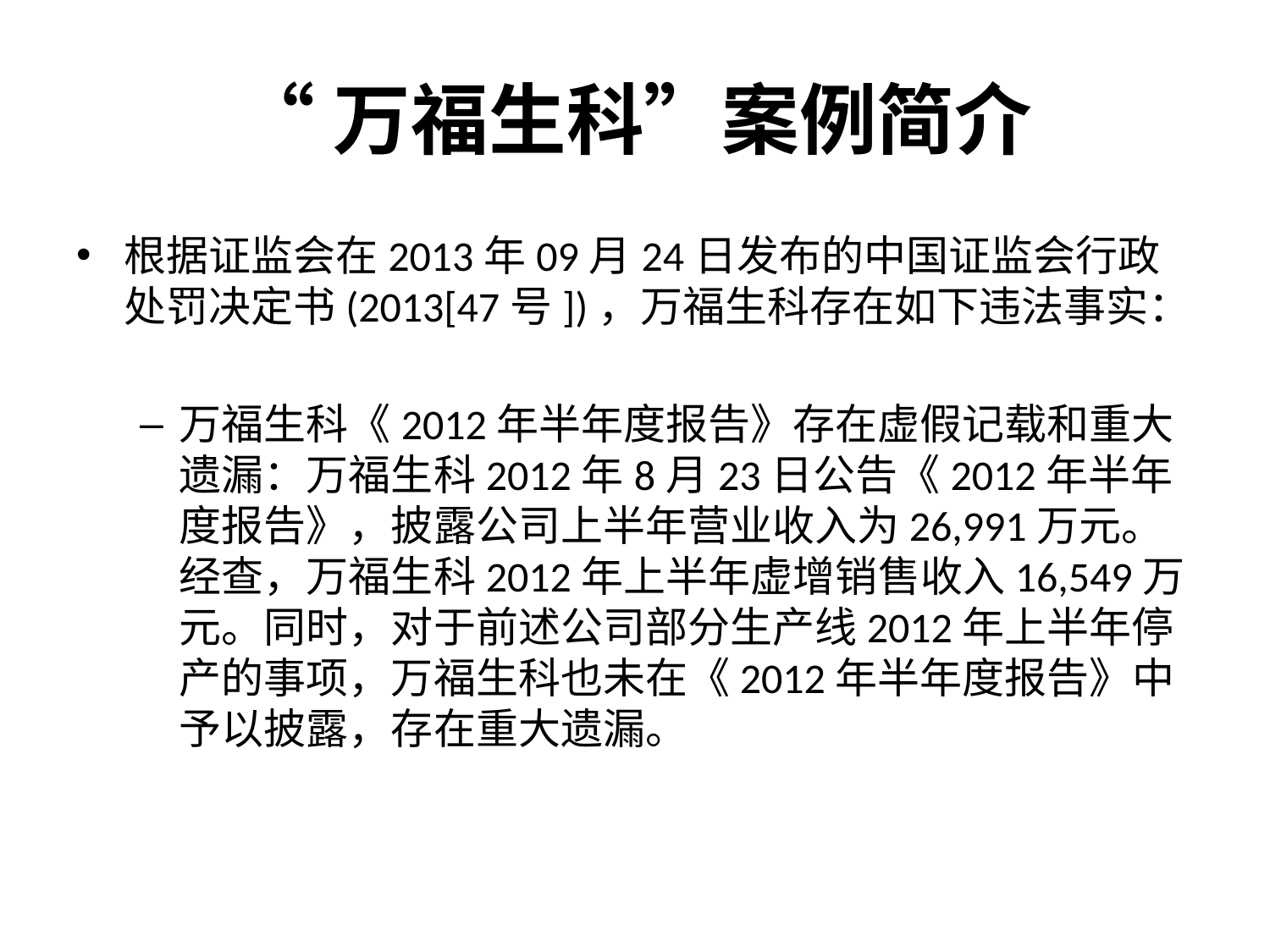

# “万福生科”案例简介
根据证监会在2013年09月24日发布的中国证监会行政处罚决定书(2013[47号])，万福生科存在如下违法事实：

万福生科《2012年半年度报告》存在虚假记载和重大遗漏：万福生科2012年8月23日公告《2012年半年度报告》，披露公司上半年营业收入为26,991万元。经查，万福生科2012年上半年虚增销售收入16,549万元。同时，对于前述公司部分生产线2012年上半年停产的事项，万福生科也未在《2012年半年度报告》中予以披露，存在重大遗漏。